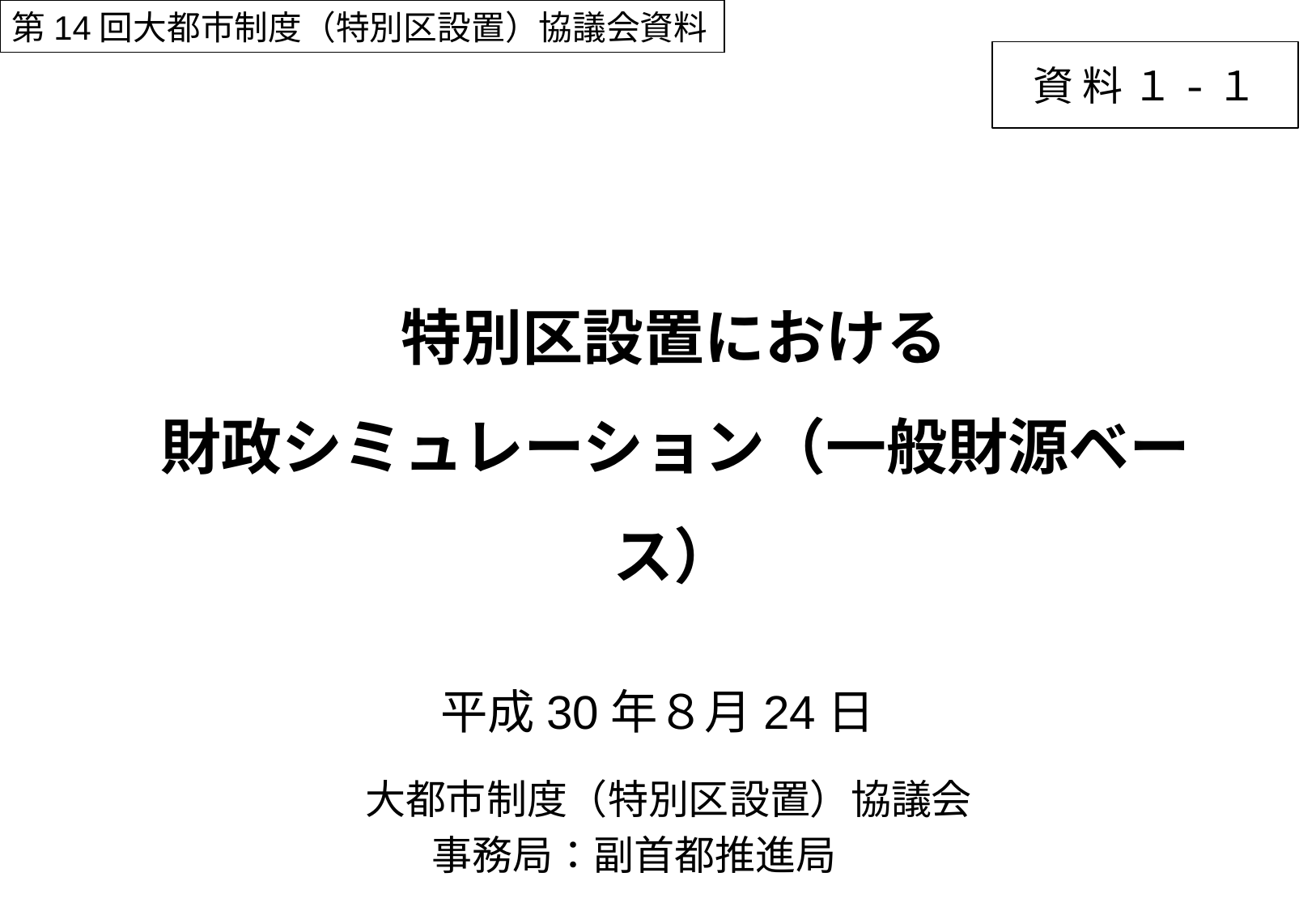

第14回大都市制度（特別区設置）協議会資料
資 料 １-１
特別区設置における
財政シミュレーション（一般財源ベース）
平成30年８月24日

 大都市制度（特別区設置）協議会
事務局：副首都推進局